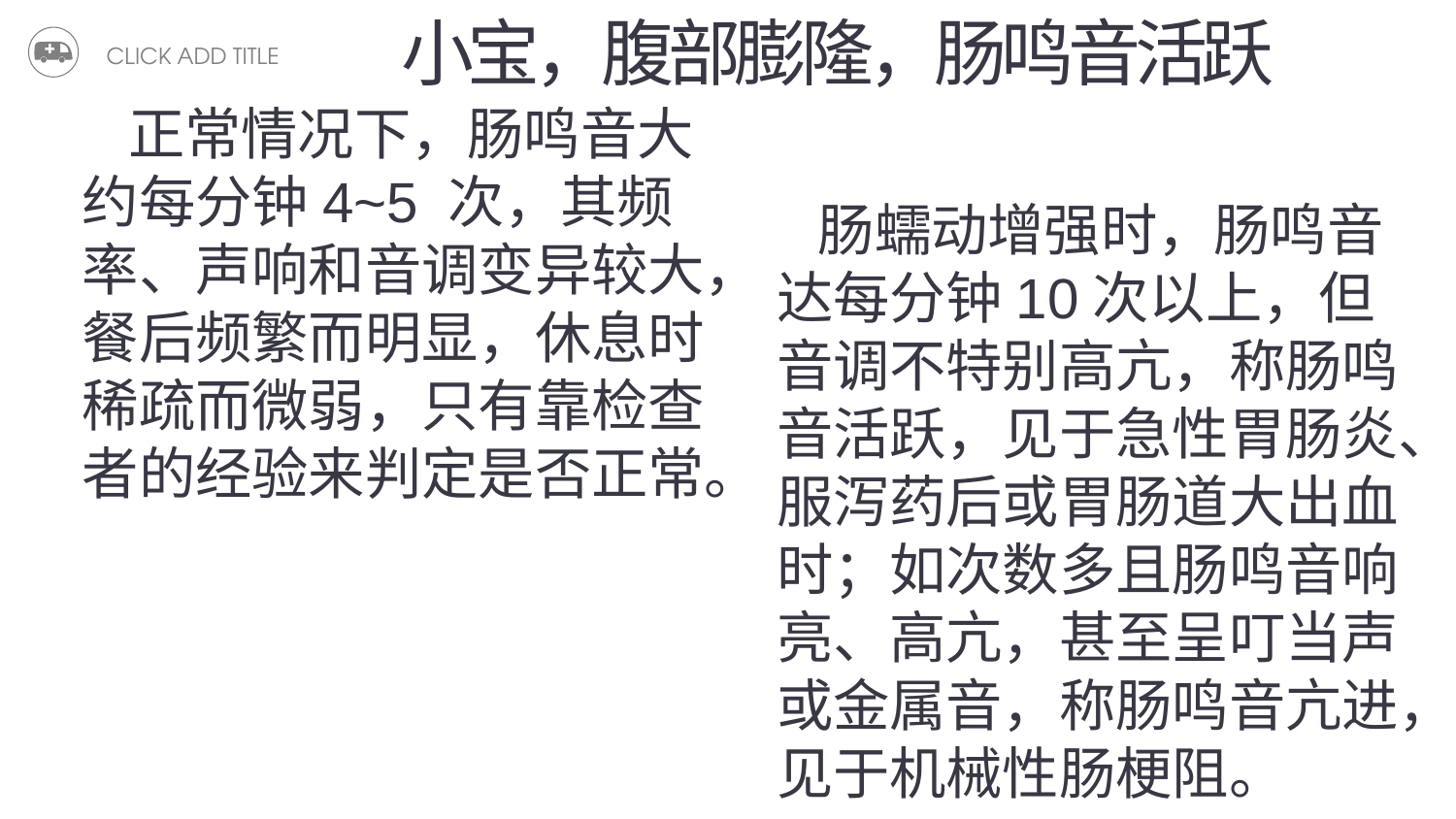

小宝，腹部膨隆，肠鸣音活跃
    正常情况下，肠鸣音大约每分钟4~5 次，其频率、声响和音调变异较大，餐后频繁而明显，休息时稀疏而微弱，只有靠检查者的经验来判定是否正常。
    肠蠕动增强时，肠鸣音达每分钟10次以上，但音调不特别高亢，称肠鸣音活跃，见于急性胃肠炎、服泻药后或胃肠道大出血时；如次数多且肠鸣音响亮、高亢，甚至呈叮当声或金属音，称肠鸣音亢进，见于机械性肠梗阻。